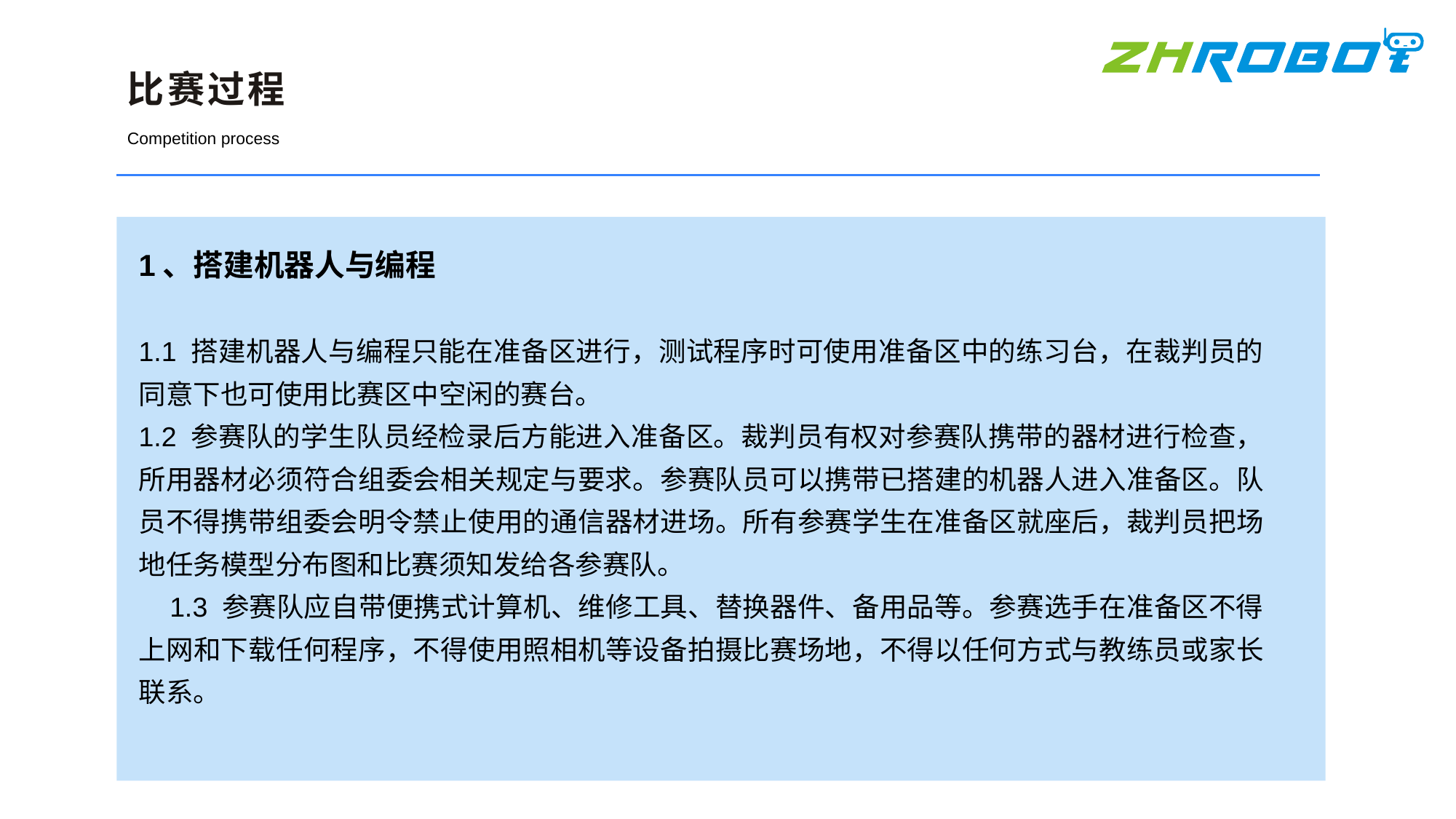

比赛过程
Competition process

1、搭建机器人与编程

1.1 搭建机器人与编程只能在准备区进行，测试程序时可使用准备区中的练习台，在裁判员的同意下也可使用比赛区中空闲的赛台。
1.2 参赛队的学生队员经检录后方能进入准备区。裁判员有权对参赛队携带的器材进行检查，所用器材必须符合组委会相关规定与要求。参赛队员可以携带已搭建的机器人进入准备区。队员不得携带组委会明令禁止使用的通信器材进场。所有参赛学生在准备区就座后，裁判员把场地任务模型分布图和比赛须知发给各参赛队。
    1.3 参赛队应自带便携式计算机、维修工具、替换器件、备用品等。参赛选手在准备区不得上网和下载任何程序，不得使用照相机等设备拍摄比赛场地，不得以任何方式与教练员或家长联系。

线下门店

线上网站